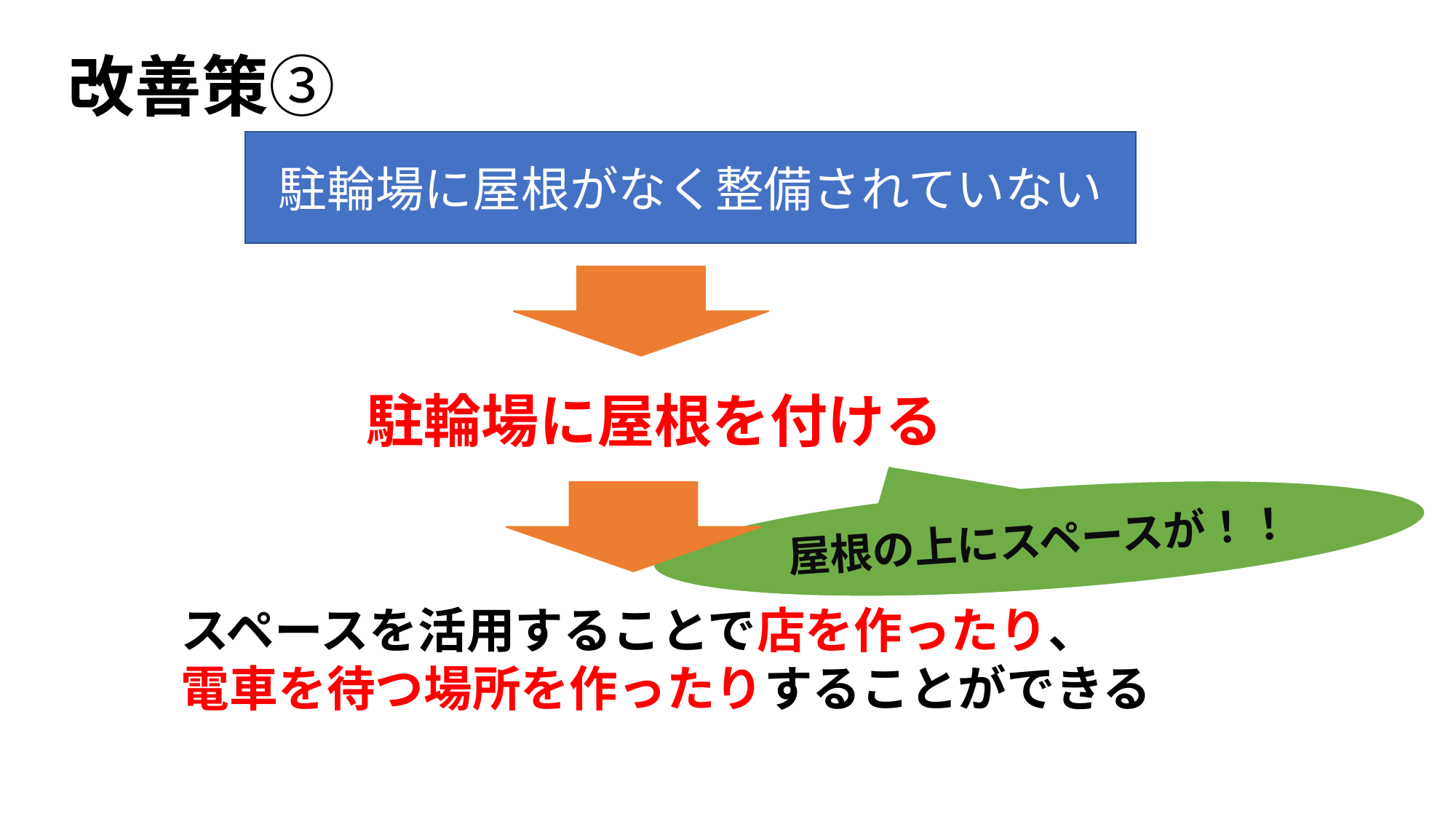

改善策​③
駐輪場に屋根がなく整備されていない

駐輪場に屋根を付ける

屋根の上にスペースが！！
スペースを活用することで店を作ったり、
電車を待つ場所を作ったりすることができる